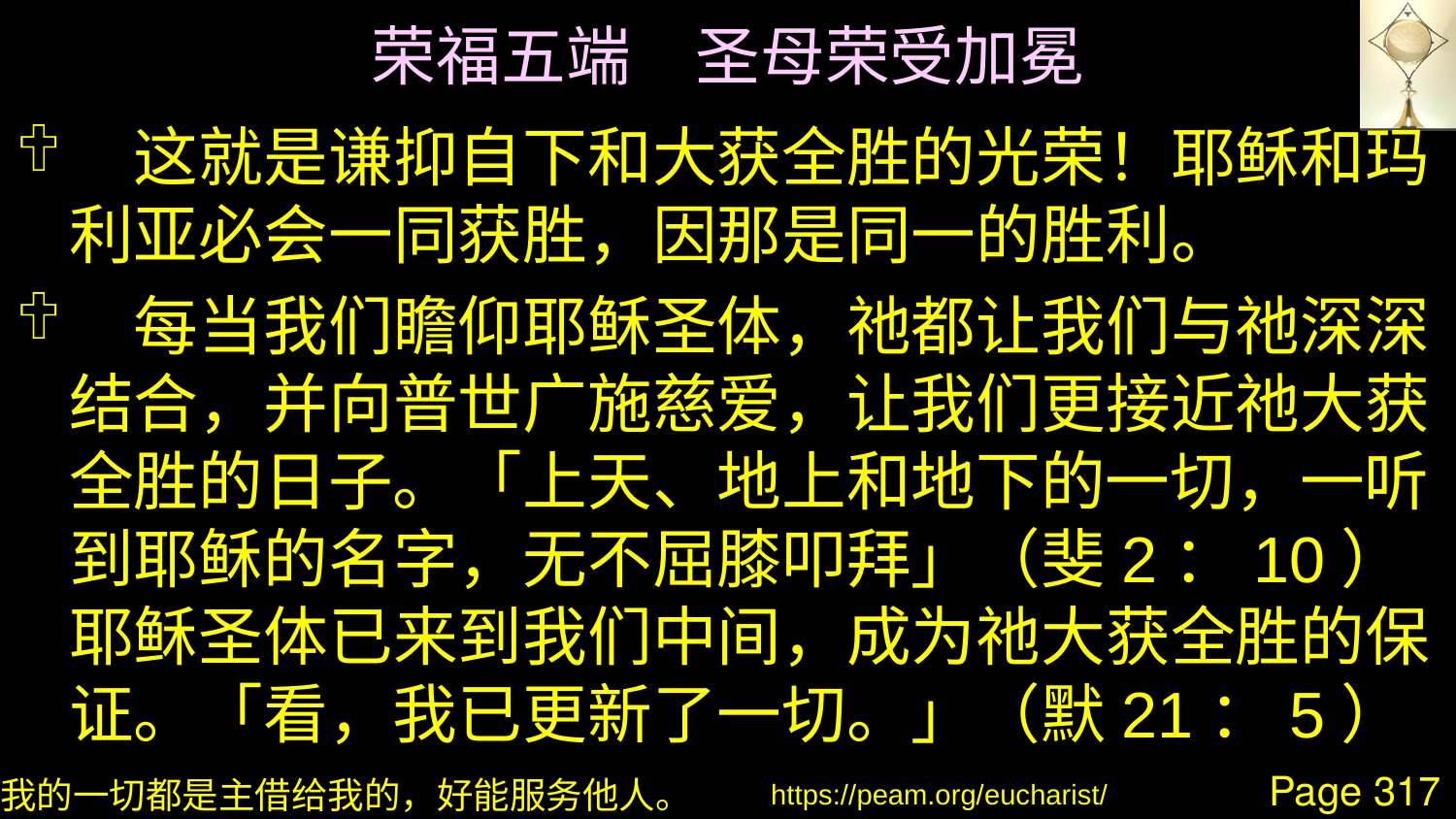

# 荣福五端　圣母荣受加冕
　这就是谦抑自下和大获全胜的光荣！耶稣和玛利亚必会一同获胜，因那是同一的胜利。
　每当我们瞻仰耶稣圣体，祂都让我们与祂深深结合，并向普世广施慈爱，让我们更接近祂大获全胜的日子。「上天、地上和地下的一切，一听到耶稣的名字，无不屈膝叩拜」（斐2：10）耶稣圣体已来到我们中间，成为祂大获全胜的保证。「看，我已更新了一切。」（默21：5）